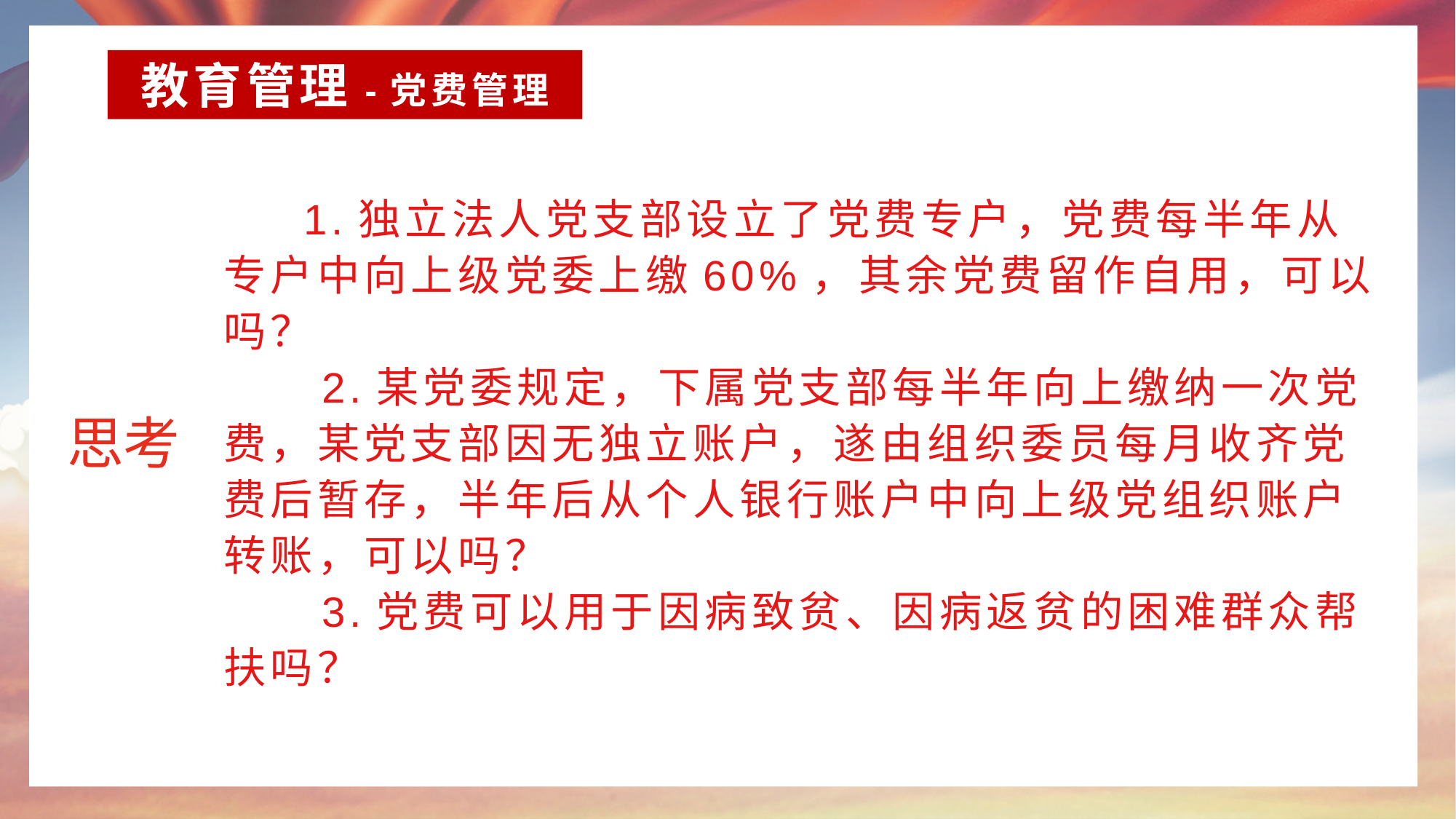

教育管理-党费管理
      1.独立法人党支部设立了党费专户，党费每半年从专户中向上级党委上缴60%，其余党费留作自用，可以吗？
      2.某党委规定，下属党支部每半年向上缴纳一次党费，某党支部因无独立账户，遂由组织委员每月收齐党费后暂存，半年后从个人银行账户中向上级党组织账户转账，可以吗？
      3.党费可以用于因病致贫、因病返贫的困难群众帮扶吗？
思考